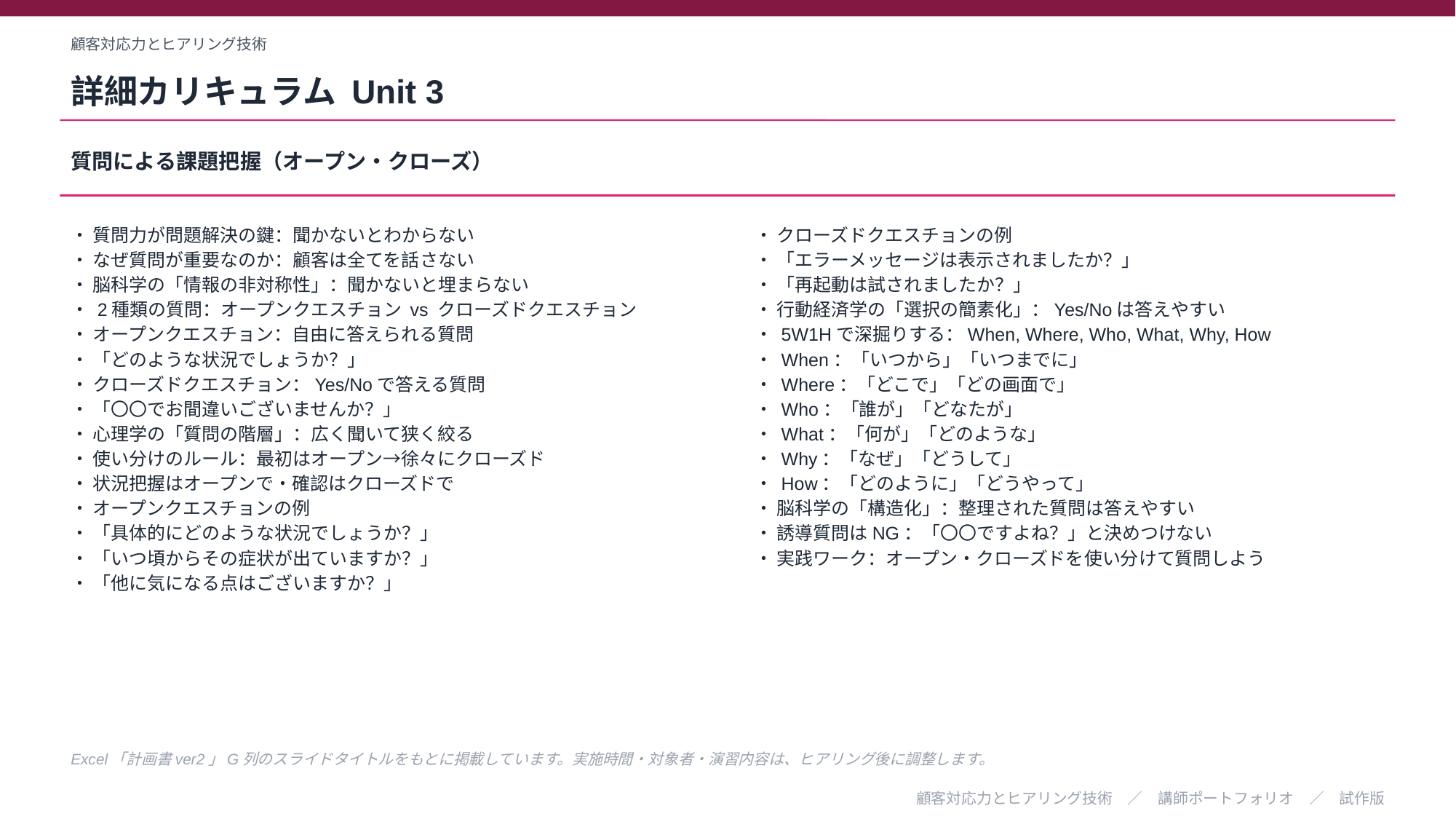

顧客対応力とヒアリング技術
詳細カリキュラム Unit 3

質問による課題把握（オープン・クローズ）

・ 質問力が問題解決の鍵：聞かないとわからない
・ なぜ質問が重要なのか：顧客は全てを話さない
・ 脳科学の「情報の非対称性」：聞かないと埋まらない
・ 2種類の質問：オープンクエスチョン vs クローズドクエスチョン
・ オープンクエスチョン：自由に答えられる質問
・ 「どのような状況でしょうか？」
・ クローズドクエスチョン：Yes/Noで答える質問
・ 「〇〇でお間違いございませんか？」
・ 心理学の「質問の階層」：広く聞いて狭く絞る
・ 使い分けのルール：最初はオープン→徐々にクローズド
・ 状況把握はオープンで・確認はクローズドで
・ オープンクエスチョンの例
・ 「具体的にどのような状況でしょうか？」
・ 「いつ頃からその症状が出ていますか？」
・ 「他に気になる点はございますか？」
・ クローズドクエスチョンの例
・ 「エラーメッセージは表示されましたか？」
・ 「再起動は試されましたか？」
・ 行動経済学の「選択の簡素化」：Yes/Noは答えやすい
・ 5W1Hで深掘りする：When, Where, Who, What, Why, How
・ When：「いつから」「いつまでに」
・ Where：「どこで」「どの画面で」
・ Who：「誰が」「どなたが」
・ What：「何が」「どのような」
・ Why：「なぜ」「どうして」
・ How：「どのように」「どうやって」
・ 脳科学の「構造化」：整理された質問は答えやすい
・ 誘導質問はNG：「〇〇ですよね？」と決めつけない
・ 実践ワーク：オープン・クローズドを使い分けて質問しよう
Excel「計画書ver2」G列のスライドタイトルをもとに掲載しています。実施時間・対象者・演習内容は、ヒアリング後に調整します。
顧客対応力とヒアリング技術　／　講師ポートフォリオ　／　試作版